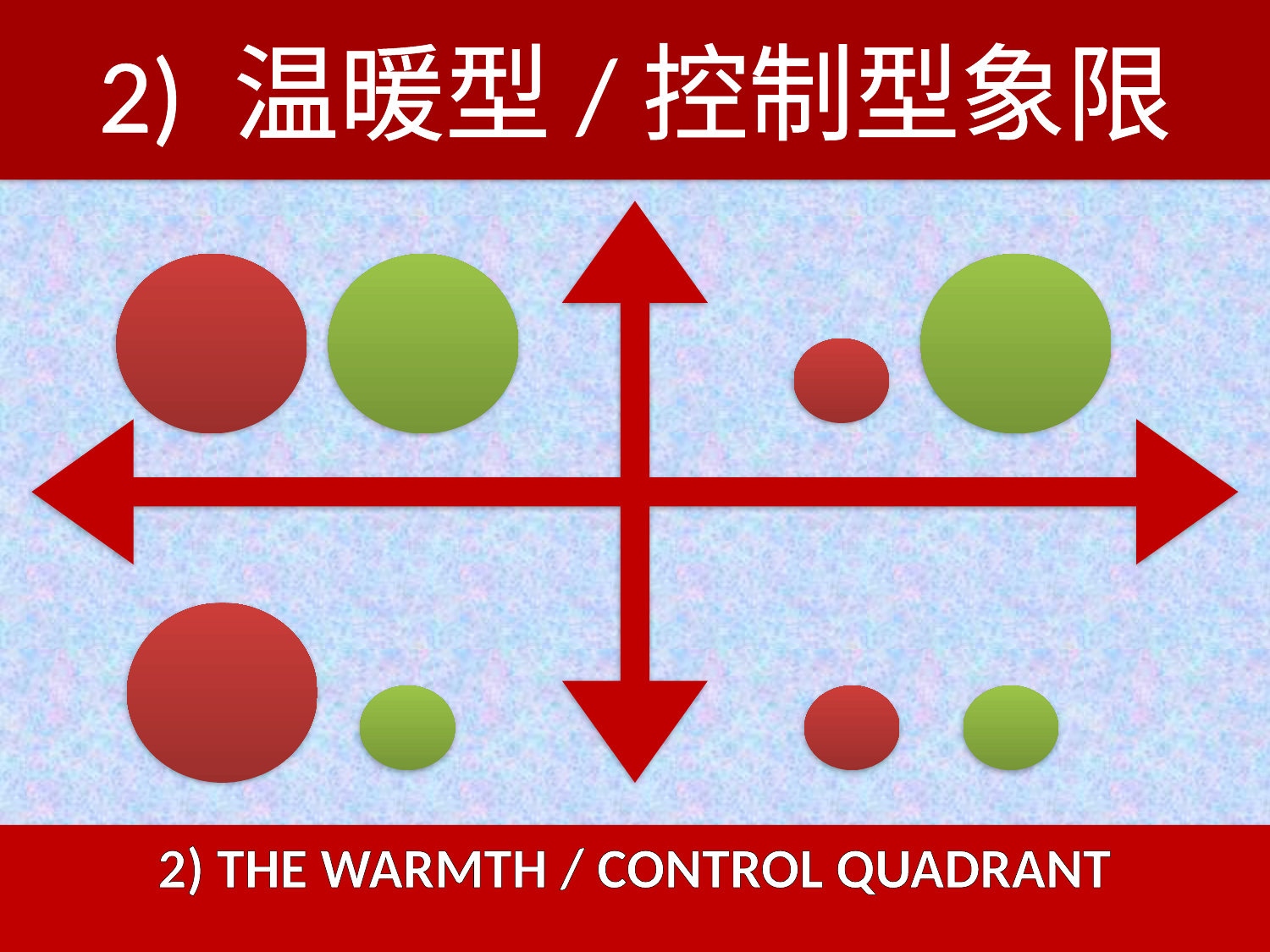

2) 温暖型/控制型象限

2) THE WARMTH / CONTROL QUADRANT